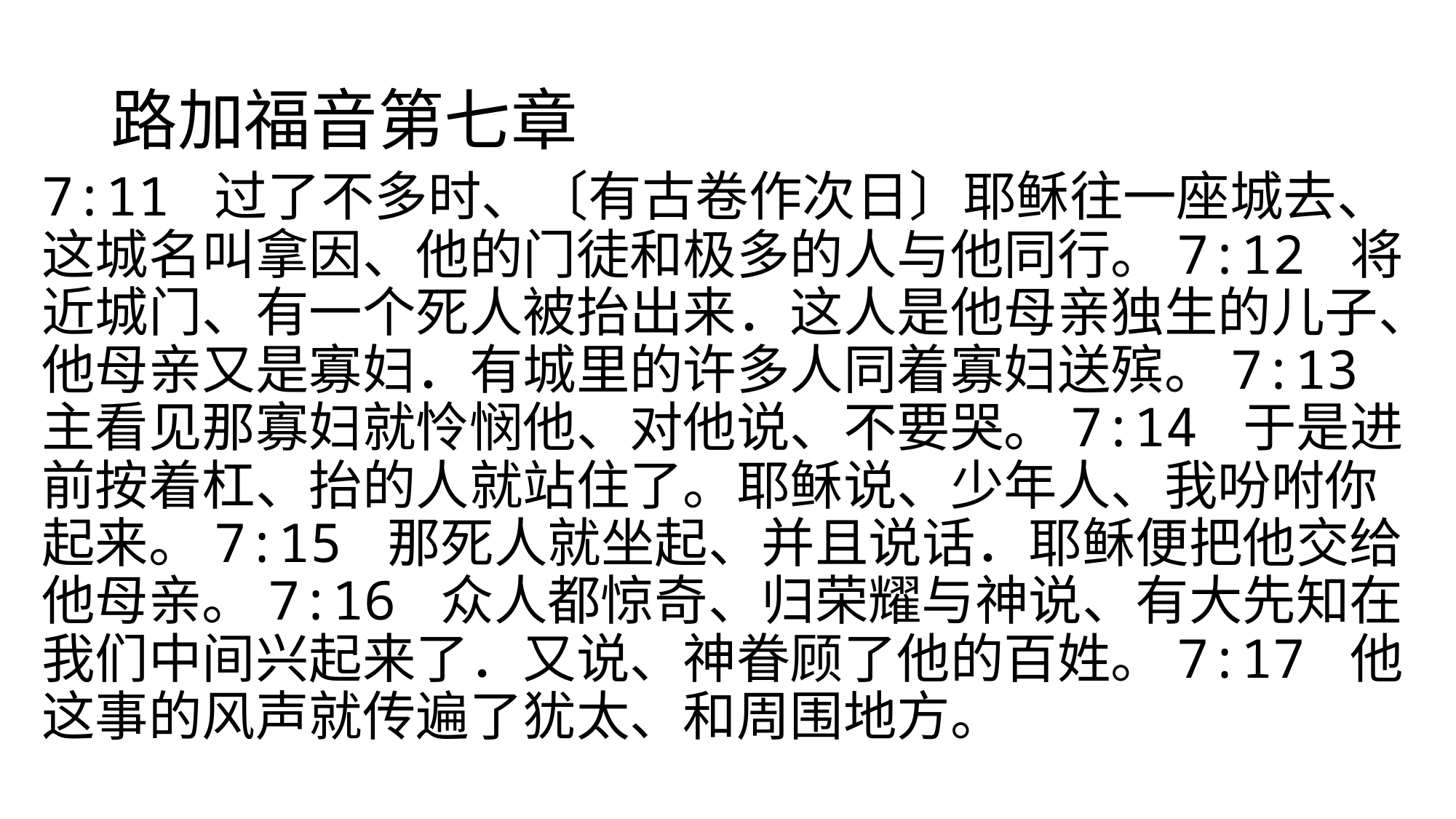

# 路加福音第七章
7:11 过了不多时、〔有古卷作次日〕耶稣往一座城去、这城名叫拿因、他的门徒和极多的人与他同行。7:12 将近城门、有一个死人被抬出来．这人是他母亲独生的儿子、他母亲又是寡妇．有城里的许多人同着寡妇送殡。7:13 主看见那寡妇就怜悯他、对他说、不要哭。7:14 于是进前按着杠、抬的人就站住了。耶稣说、少年人、我吩咐你起来。7:15 那死人就坐起、并且说话．耶稣便把他交给他母亲。7:16 众人都惊奇、归荣耀与神说、有大先知在我们中间兴起来了．又说、神眷顾了他的百姓。7:17 他这事的风声就传遍了犹太、和周围地方。